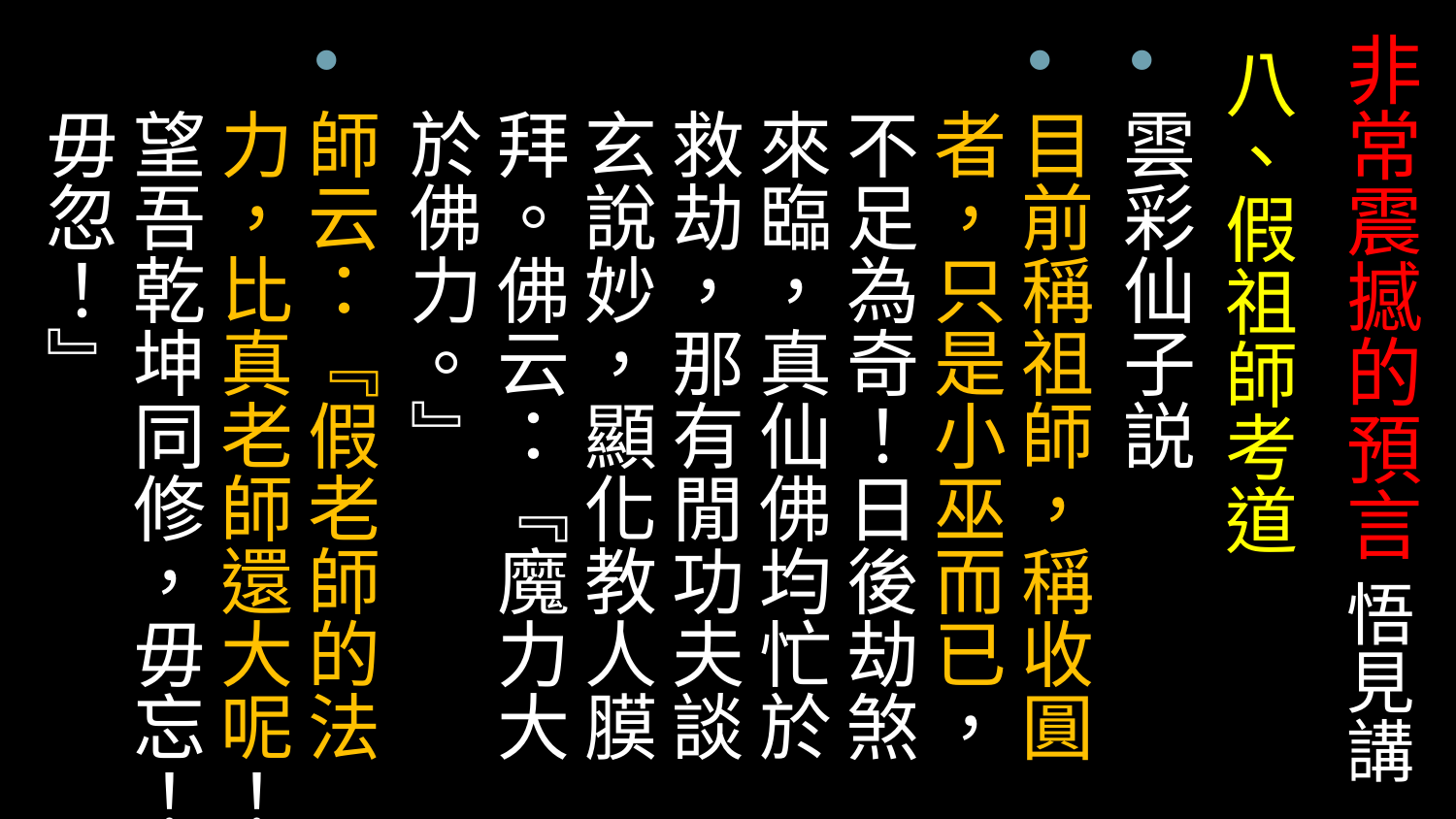

# 非常震撼的預言 悟見講
八、假祖師考道
雲彩仙子説
目前稱祖師，稱收圓者，只是小巫而已，不足為奇！日後劫煞來臨，真仙佛均忙於救劫，那有閒功夫談玄說妙，顯化教人膜拜。佛云：『魔力大於佛力。』
師云：『假老師的法力，比真老師還大呢！望吾乾坤同修，毋忘！毋忽！』